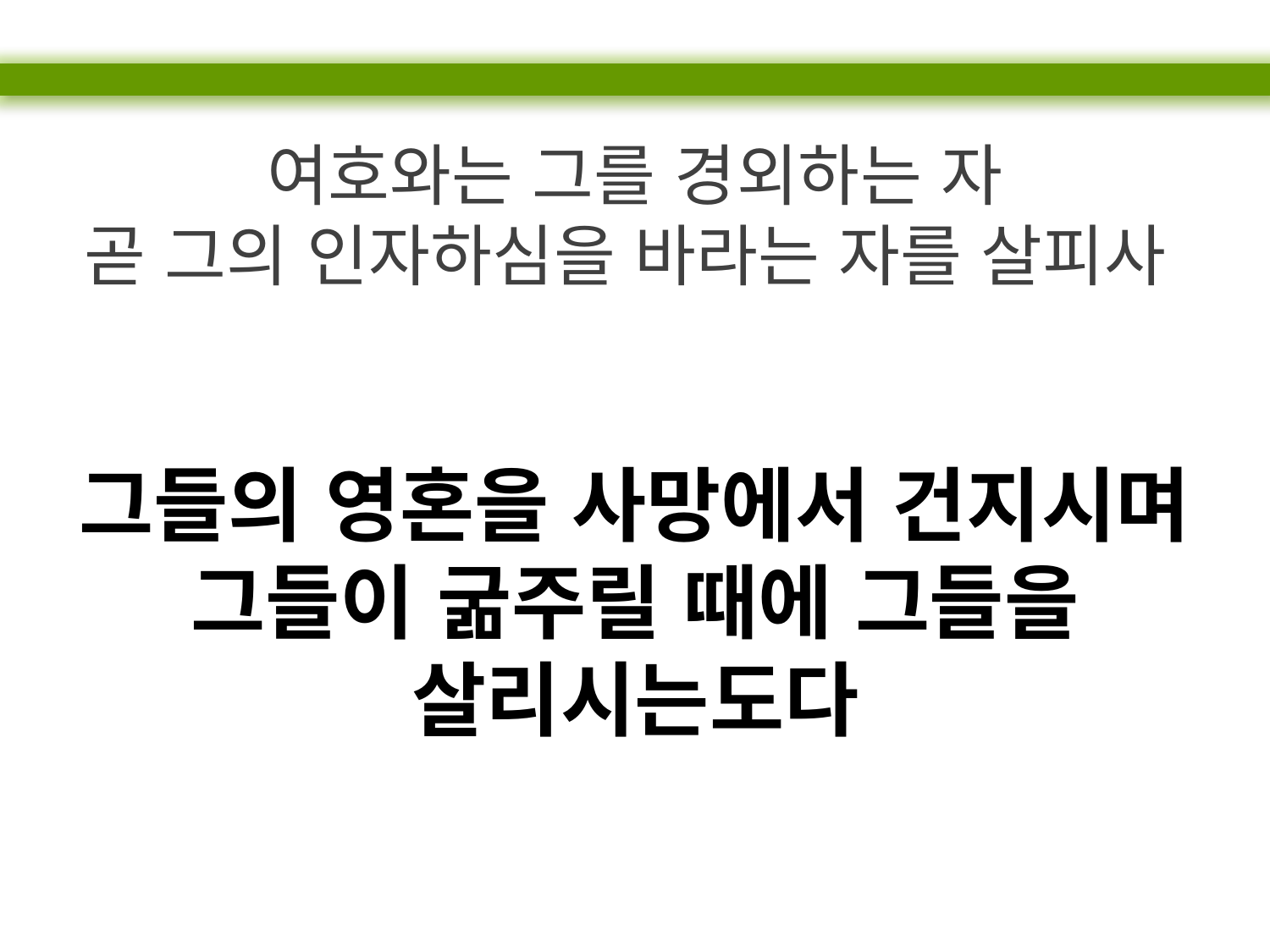

여호와는 그를 경외하는 자
곧 그의 인자하심을 바라는 자를 살피사
그들의 영혼을 사망에서 건지시며
그들이 굶주릴 때에 그들을 살리시는도다